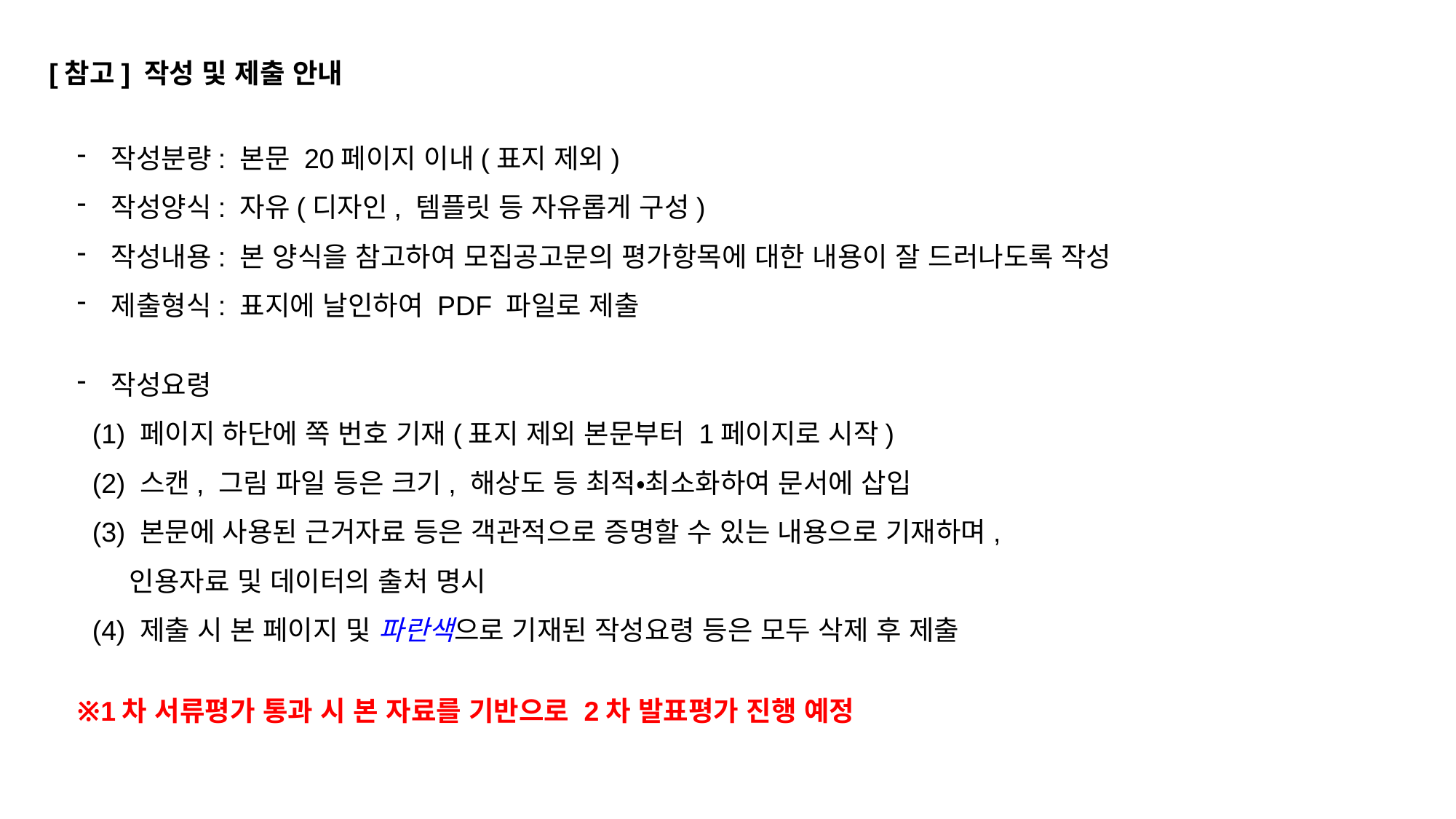

[참고] 작성 및 제출 안내
작성분량: 본문 20페이지 이내(표지 제외)
작성양식: 자유(디자인, 템플릿 등 자유롭게 구성)
작성내용: 본 양식을 참고하여 모집공고문의 평가항목에 대한 내용이 잘 드러나도록 작성
제출형식: 표지에 날인하여 PDF 파일로 제출
작성요령
  (1) 페이지 하단에 쪽 번호 기재(표지 제외 본문부터 1페이지로 시작)
  (2) 스캔, 그림 파일 등은 크기, 해상도 등 최적‧최소화하여 문서에 삽입
  (3) 본문에 사용된 근거자료 등은 객관적으로 증명할 수 있는 내용으로 기재하며,
      인용자료 및 데이터의 출처 명시
  (4) 제출 시 본 페이지 및 파란색으로 기재된 작성요령 등은 모두 삭제 후 제출
※ 1차 서류평가 통과 시 본 자료를 기반으로 2차 발표평가 진행 예정